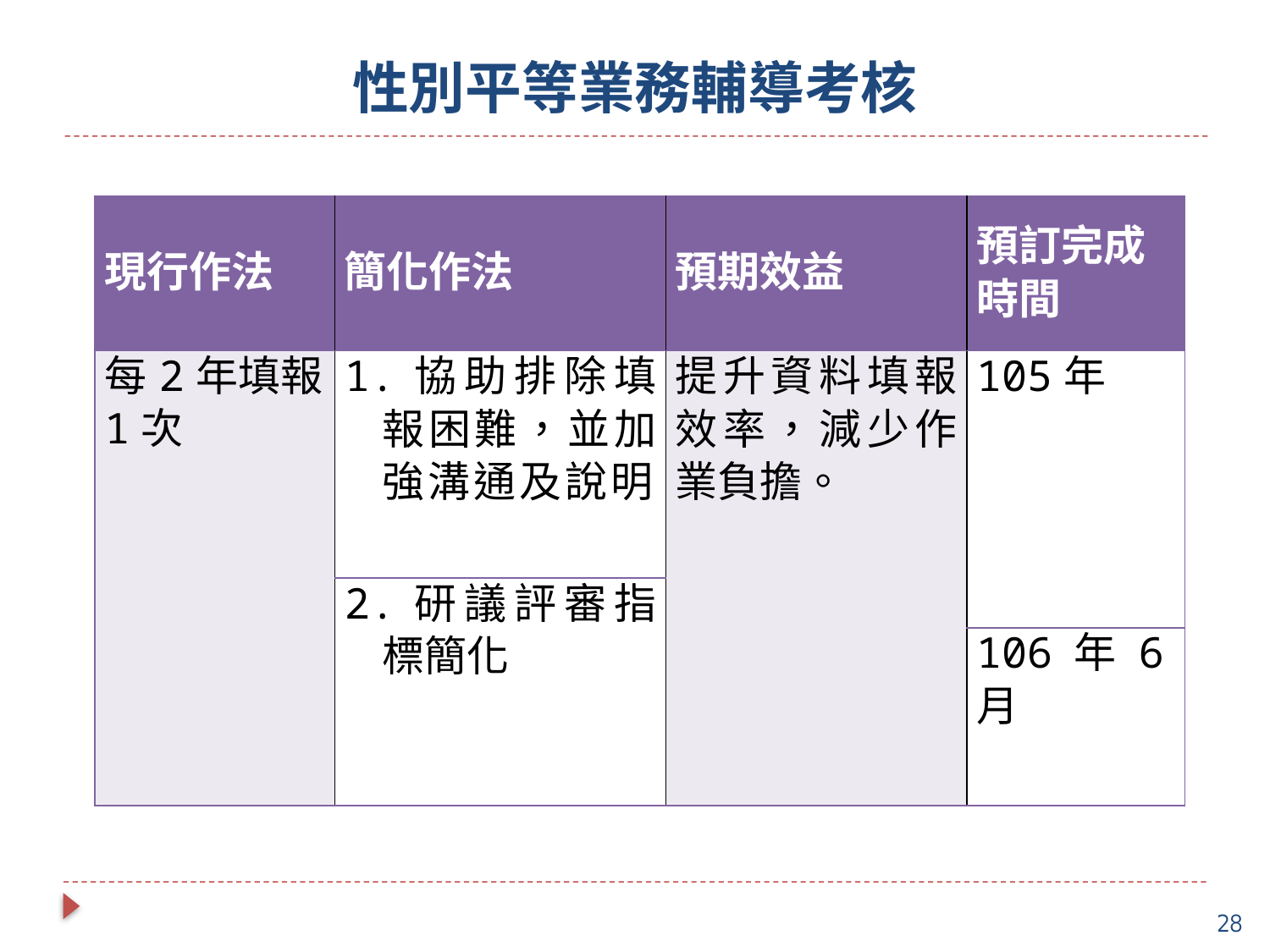

# 性別平等業務輔導考核
| 現行作法 | 簡化作法 | 預期效益 | 預訂完成時間 |
| --- | --- | --- | --- |
| 每2年填報1次 | 1.協助排除填報困難，並加強溝通及說明。 | 提升資料填報效率，減少作業負擔。 | 105年 |
|  | 2.研議評審指標簡化 |  |  |
|  |  |  | 106年6月 |
28